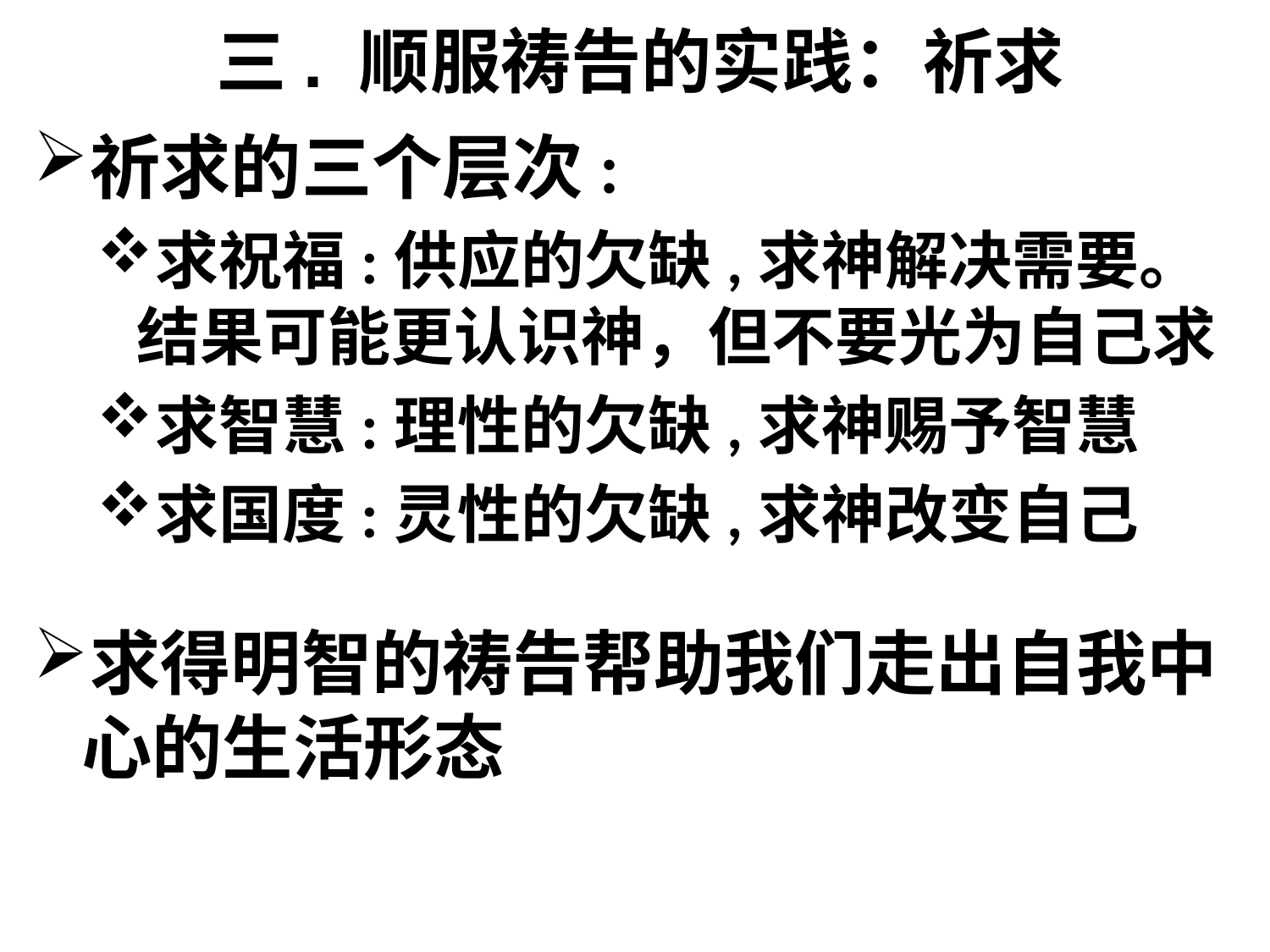

三. 顺服祷告的实践：祈求
祈求的三个层次:
求祝福:供应的欠缺,求神解决需要。结果可能更认识神，但不要光为自己求
求智慧:理性的欠缺,求神赐予智慧
求国度:灵性的欠缺,求神改变自己

求得明智的祷告帮助我们走出自我中心的生活形态